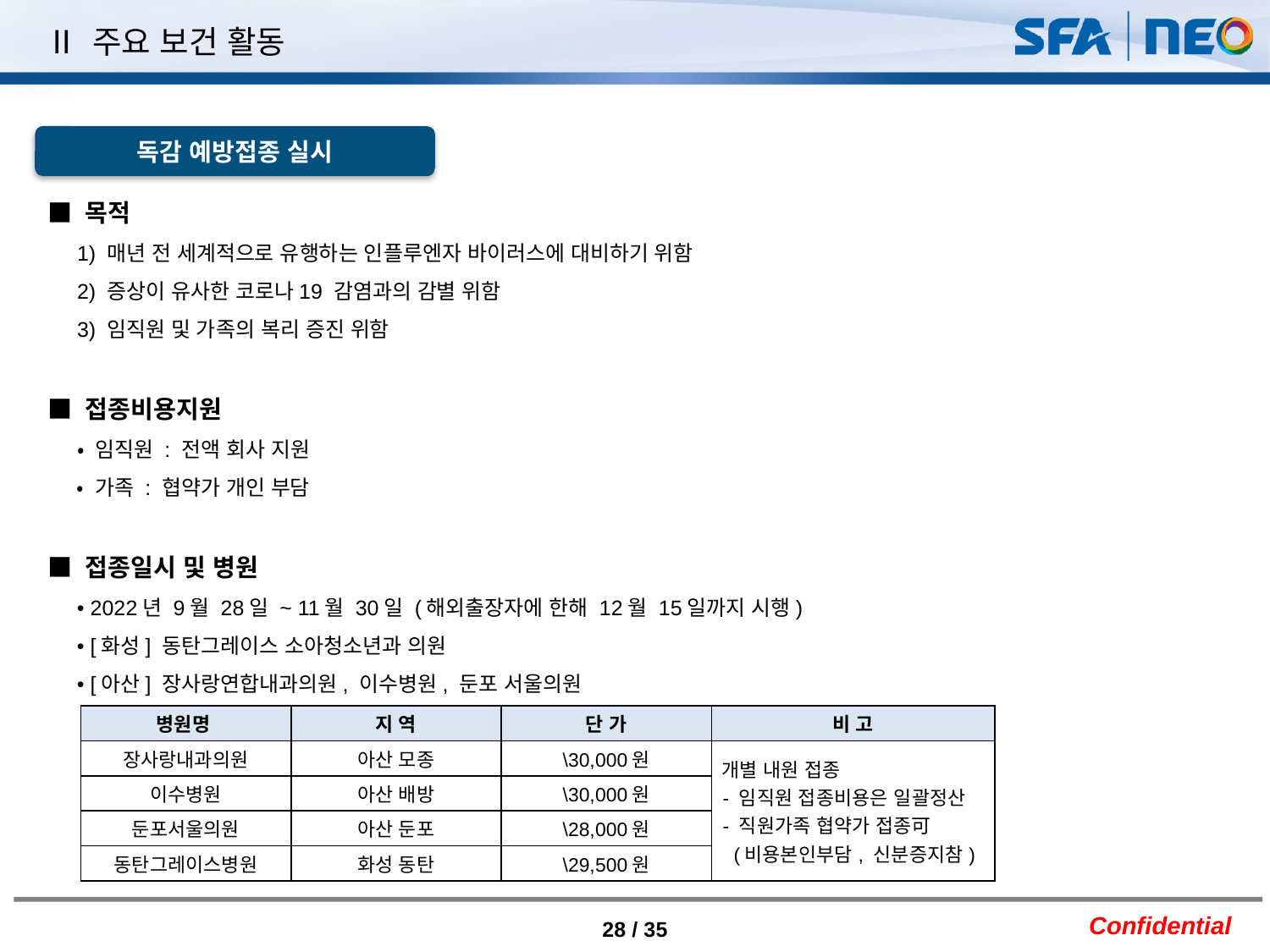

Ⅱ 주요 보건 활동
독감 예방접종 실시
■ 목적
     1) 매년 전 세계적으로 유행하는 인플루엔자 바이러스에 대비하기 위함
     2) 증상이 유사한 코로나19 감염과의 감별 위함
     3) 임직원 및 가족의 복리 증진 위함

■ 접종비용지원
     • 임직원 : 전액 회사 지원
     • 가족 : 협약가 개인 부담

■ 접종일시 및 병원
     • 2022년 9월 28일 ~ 11월 30일 (해외출장자에 한해 12월 15일까지 시행)
     • [화성] 동탄그레이스 소아청소년과 의원
     • [아산] 장사랑연합내과의원, 이수병원, 둔포 서울의원

| 병원명 | 지 역 | 단 가 | 비 고 |
| --- | --- | --- | --- |
| 장사랑내과의원 | 아산 모종 | \30,000원 | 개별 내원 접종 - 임직원 접종비용은 일괄정산 - 직원가족 협약가 접종可 (비용본인부담, 신분증지참) |
| 이수병원 | 아산 배방 | \30,000원 |  |
| 둔포서울의원 | 아산 둔포 | \28,000원 |  |
| 동탄그레이스병원 | 화성 동탄 | \29,500원 |  |